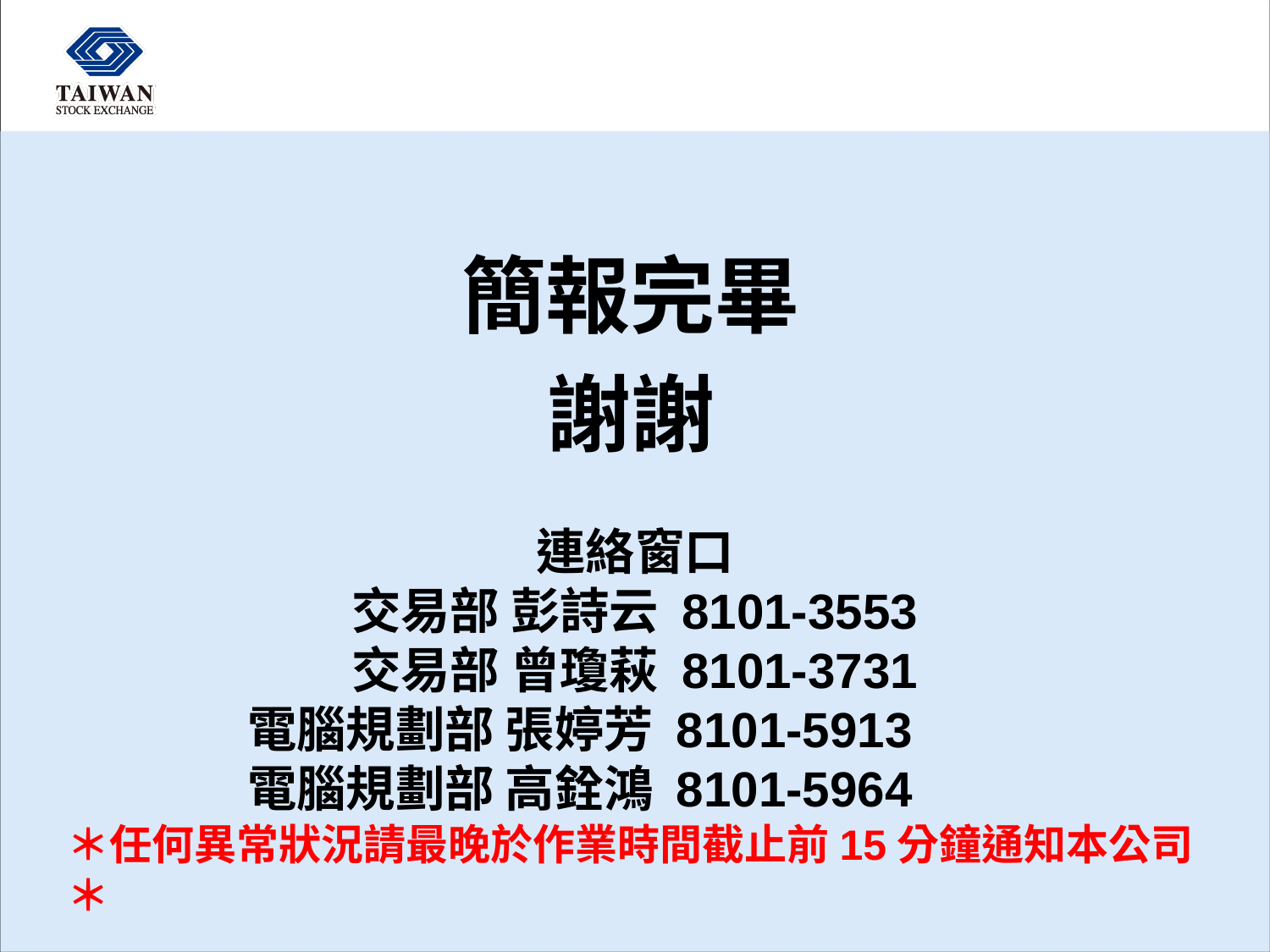

#
簡報完畢
謝謝
連絡窗口
交易部 彭詩云 8101-3553
交易部 曾瓊萩 8101-3731
電腦規劃部 張婷芳 8101-5913
電腦規劃部 高銓鴻 8101-5964

＊任何異常狀況請最晚於作業時間截止前15分鐘通知本公司＊
34